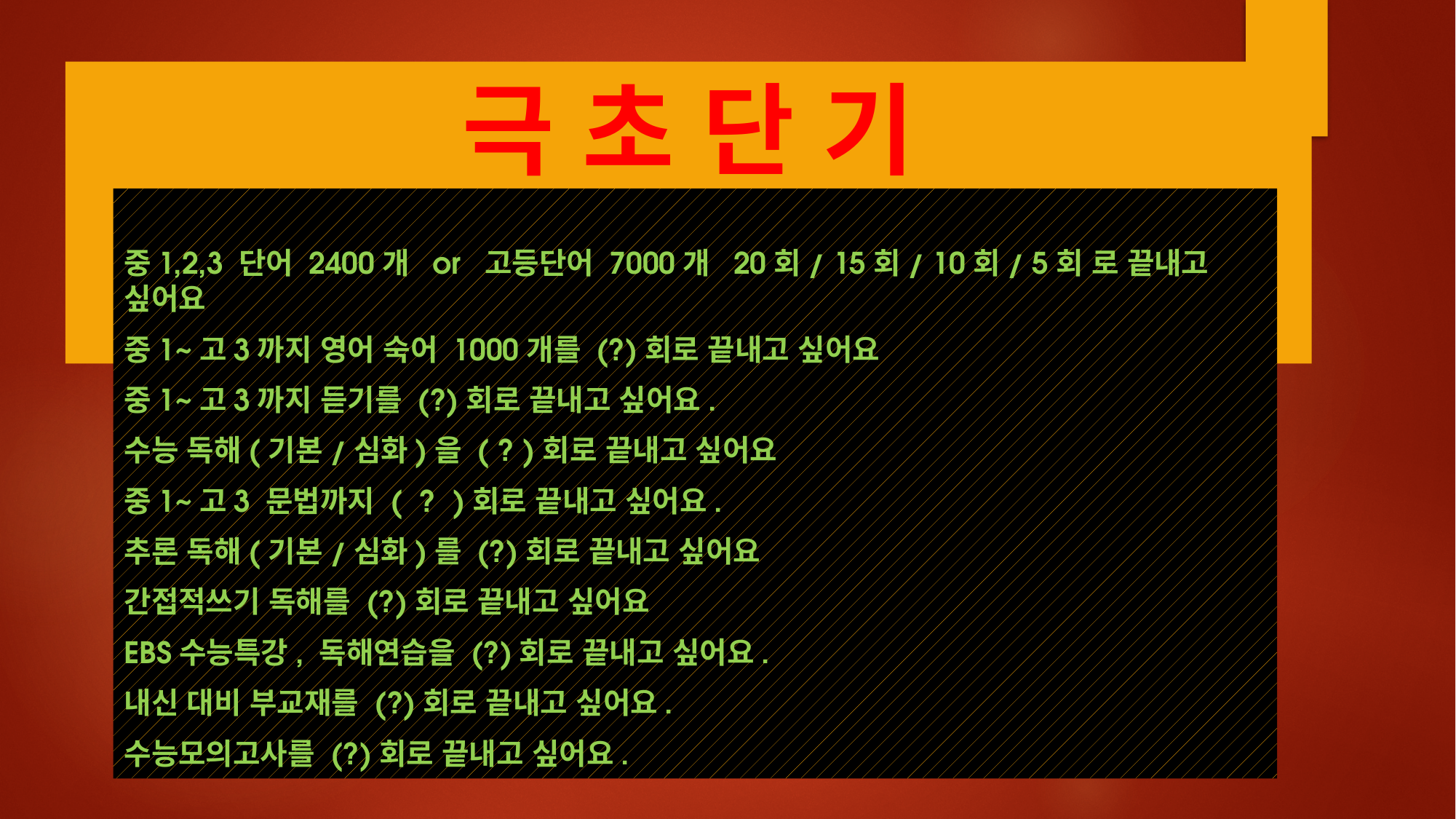

극 초 단 기

중1,2,3 단어 2400개  or  고등단어 7000개  20회/ 15회/ 10회/ 5회 로 끝내고 싶어요
중1~고3까지 영어 숙어 1000개를 (?)회로 끝내고 싶어요
중1~고3까지 듣기를 (?)회로 끝내고 싶어요.
수능 독해(기본/심화)을 ( ? )회로 끝내고 싶어요
중1~고3 문법까지 (  ?  )회로 끝내고 싶어요.
추론 독해(기본/심화)를 (?)회로 끝내고 싶어요
간접적쓰기 독해를 (?)회로 끝내고 싶어요
EBS수능특강, 독해연습을 (?)회로 끝내고 싶어요.
내신 대비 부교재를 (?)회로 끝내고 싶어요.
수능모의고사를 (?)회로 끝내고 싶어요.